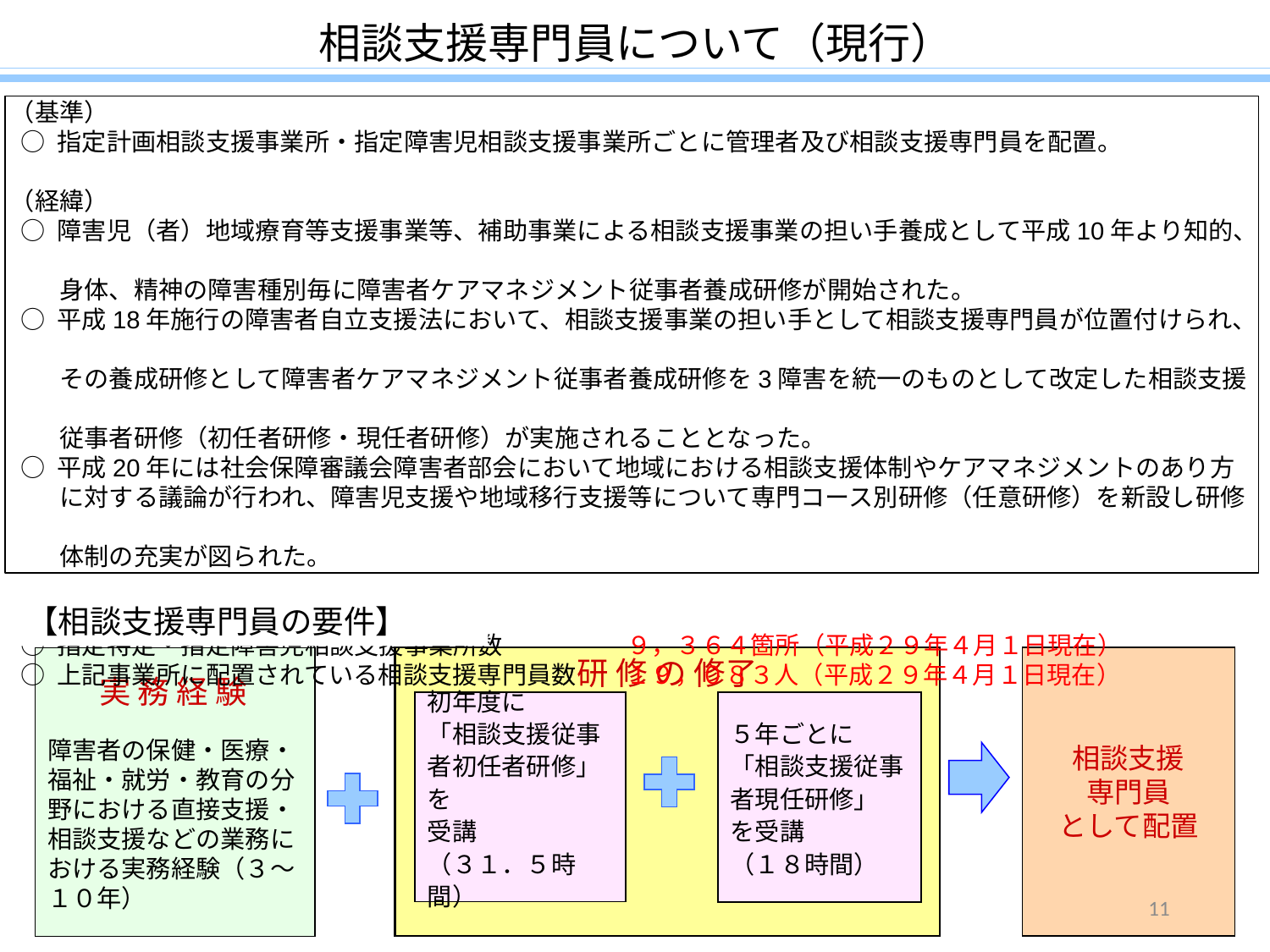

相談支援専門員について（現行）
（基準）
  ○ 指定計画相談支援事業所・指定障害児相談支援事業所ごとに管理者及び相談支援専門員を配置。

（経緯）
  ○ 障害児（者）地域療育等支援事業等、補助事業による相談支援事業の担い手養成として平成10年より知的、
　　身体、精神の障害種別毎に障害者ケアマネジメント従事者養成研修が開始された。
  ○ 平成18年施行の障害者自立支援法において、相談支援事業の担い手として相談支援専門員が位置付けられ、
　　その養成研修として障害者ケアマネジメント従事者養成研修を3障害を統一のものとして改定した相談支援
　　従事者研修（初任者研修・現任者研修）が実施されることとなった。
  ○ 平成20年には社会保障審議会障害者部会において地域における相談支援体制やケアマネジメントのあり方
　　に対する議論が行われ、障害児支援や地域移行支援等について専門コース別研修（任意研修）を新設し研修
　　体制の充実が図られた。

（現状）
  ○ 指定特定・指定障害児相談支援事業所数　　　　　９，３６４箇所（平成２９年４月１日現在）
  ○ 上記事業所に配置されている相談支援専門員数　　１９，０８３人（平成２９年４月１日現在）
【相談支援専門員の要件】
研 修 の 修了
相談支援
専門員
として配置
          実 務 経 験

障害者の保健・医療・福祉・就労・教育の分野における直接支援・相談支援などの業務における実務経験（３～１０年）
５年ごとに
「相談支援従事者現任研修」
を受講
（１８時間）
初年度に
「相談支援従事者初任者研修」を
受講
（３１．５時間）

11